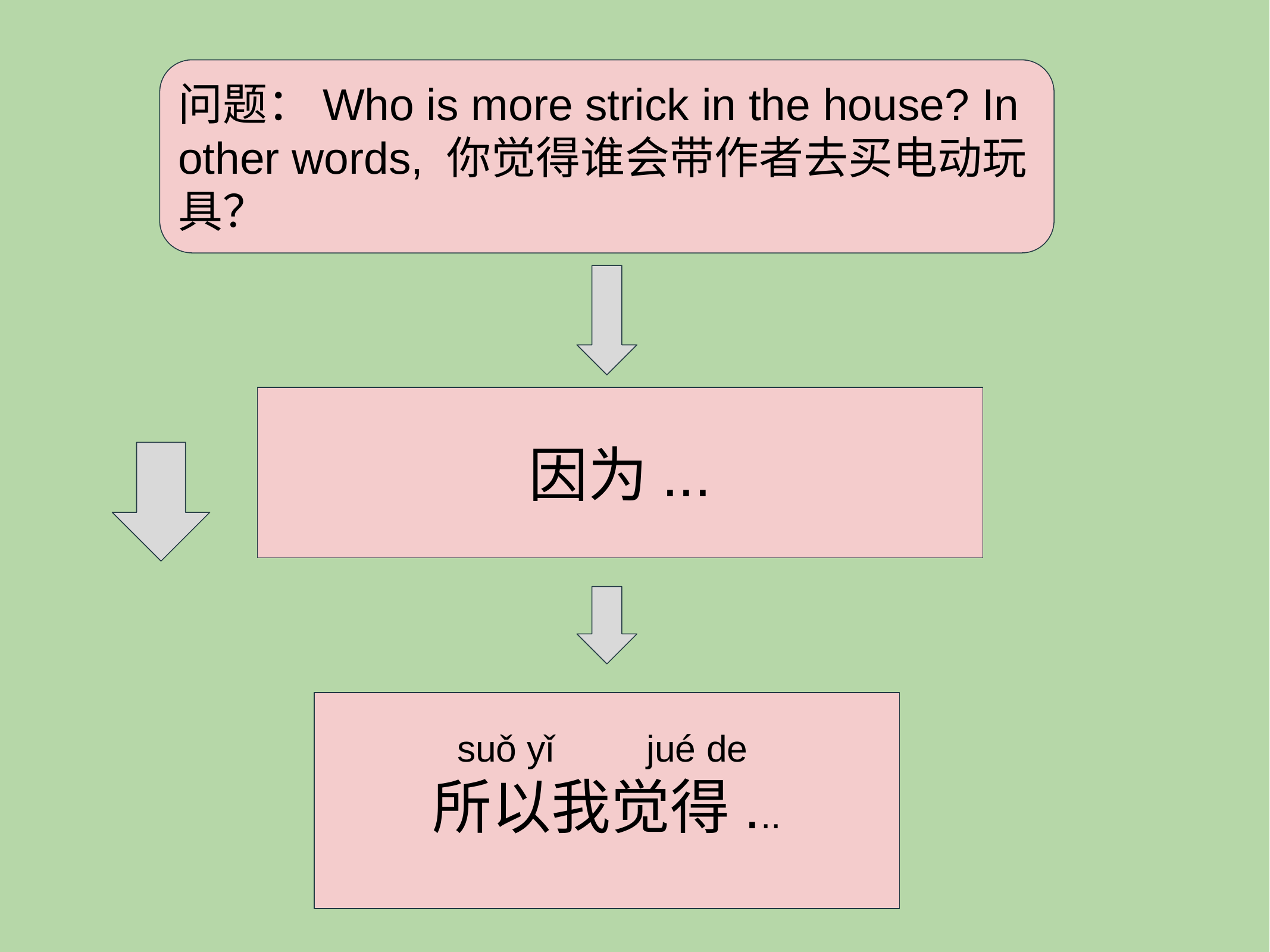

问题：Who is more strick in the house? In other words, 你觉得谁会带作者去买电动玩具？

因为...

suǒ yǐ         jué de
所以我觉得...